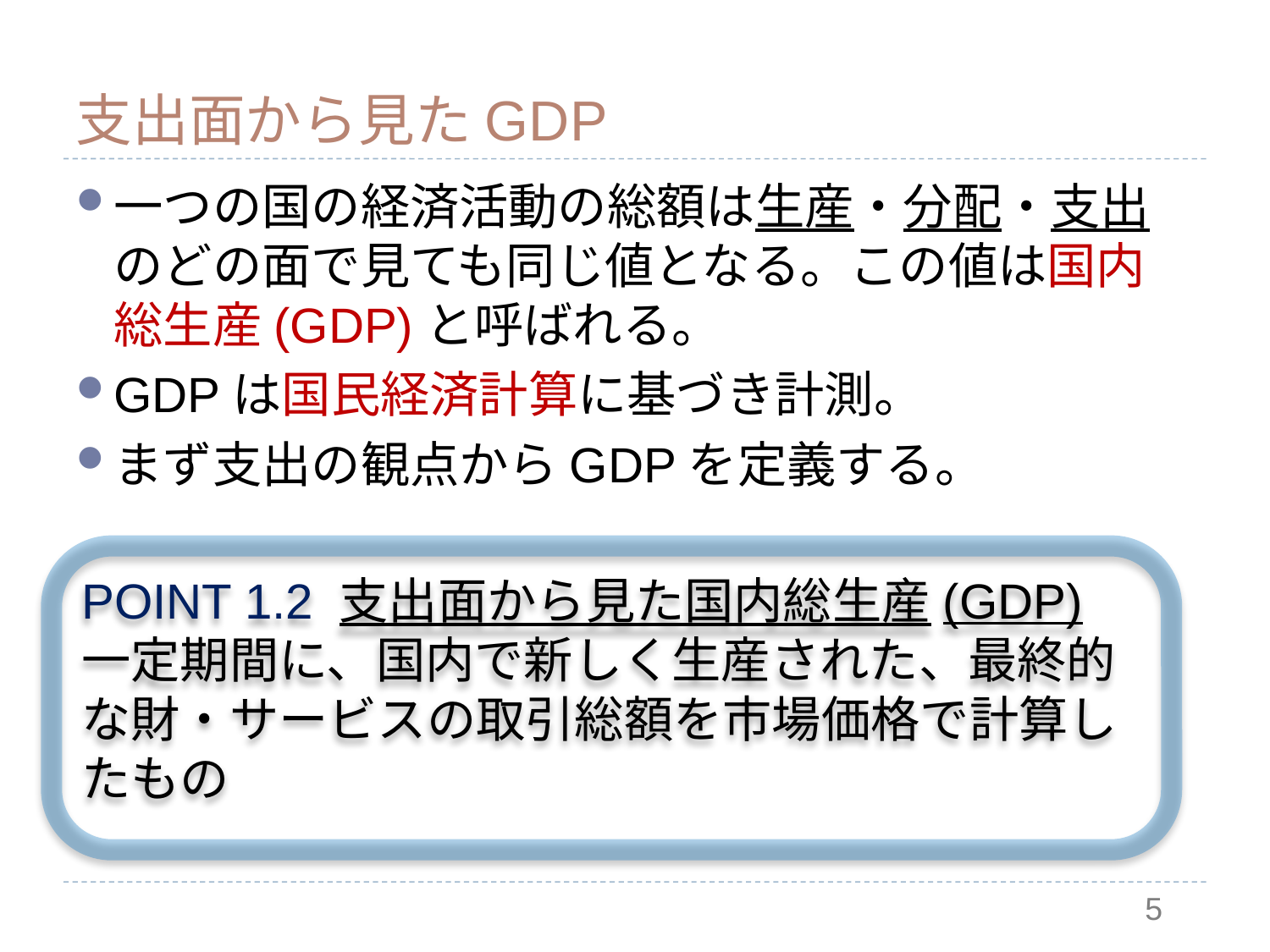

# 支出面から見たGDP
一つの国の経済活動の総額は生産・分配・支出のどの面で見ても同じ値となる。この値は国内総生産(GDP)と呼ばれる。
GDPは国民経済計算に基づき計測。
まず支出の観点からGDPを定義する。

POINT 1.2 支出面から見た国内総生産(GDP)
一定期間に、国内で新しく生産された、最終的な財・サービスの取引総額を市場価格で計算したもの

5